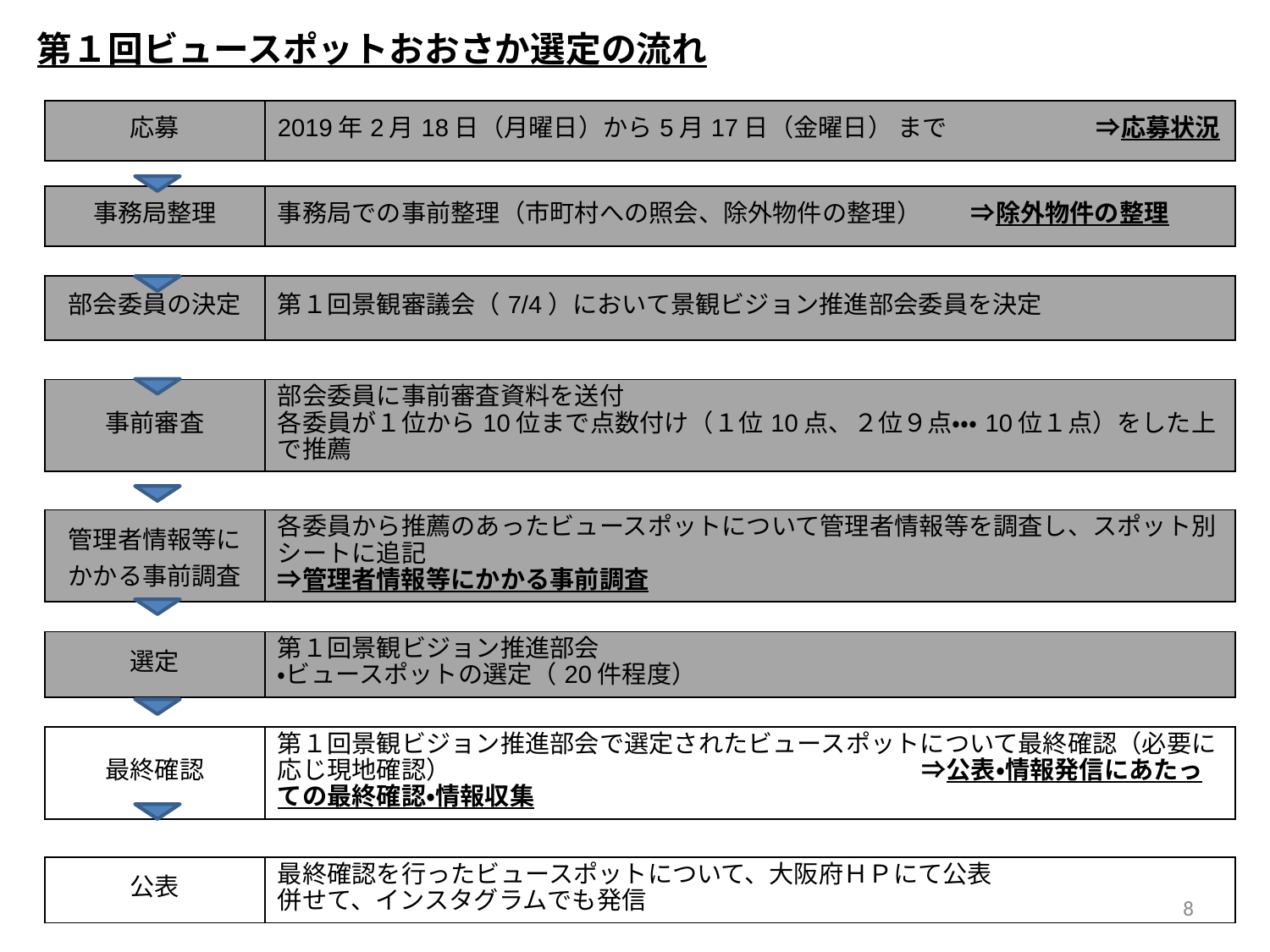

第１回ビュースポットおおさか選定の流れ
| 応募 | 2019年2月18日（月曜日）から5月17日（金曜日） まで　　　　　　⇒応募状況 |
| --- | --- |
|  |  |
| 事務局整理 | 事務局での事前整理（市町村への照会、除外物件の整理）　　⇒除外物件の整理 |
|  |  |
| 部会委員の決定 | 第１回景観審議会（7/4）において景観ビジョン推進部会委員を決定 |
|  |  |
| 事前審査 | 部会委員に事前審査資料を送付 各委員が１位から10位まで点数付け（１位10点、２位９点・・・10位１点）をした上で推薦 |
|  |  |
| 管理者情報等に かかる事前調査 | 各委員から推薦のあったビュースポットについて管理者情報等を調査し、スポット別シートに追記　　　　　　　　　　　　　　　　　　　　　　　　　　　　　　　　⇒管理者情報等にかかる事前調査 |
|  |  |
| 選定 | 第１回景観ビジョン推進部会 ・ビュースポットの選定（20件程度） |
|  |  |
| 最終確認 | 第１回景観ビジョン推進部会で選定されたビュースポットについて最終確認（必要に応じ現地確認）　　　　　　　　　　　　　　　　　　　⇒公表・情報発信にあたっての最終確認・情報収集 |
|  |  |
| 公表 | 最終確認を行ったビュースポットについて、大阪府ＨＰにて公表 併せて、インスタグラムでも発信 |

8